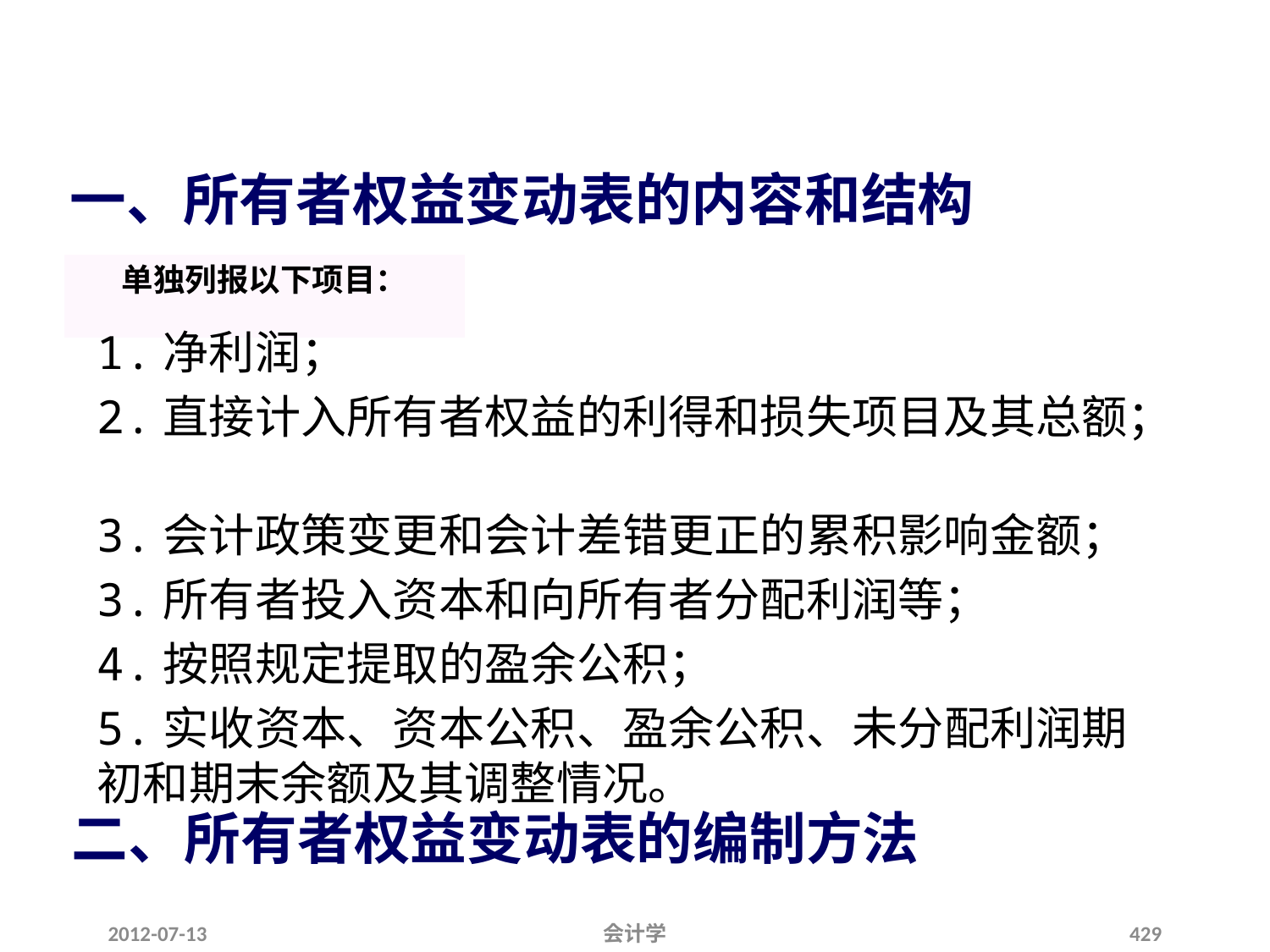

# 第四节  所有者权益变动表
一、所有者权益变动表的内容和结构
单独列报以下项目：
1.净利润；
2.直接计入所有者权益的利得和损失项目及其总额；
3.会计政策变更和会计差错更正的累积影响金额；
3.所有者投入资本和向所有者分配利润等；
4.按照规定提取的盈余公积；
5.实收资本、资本公积、盈余公积、未分配利润期初和期末余额及其调整情况。
二、所有者权益变动表的编制方法
2012-07-13
会计学
429